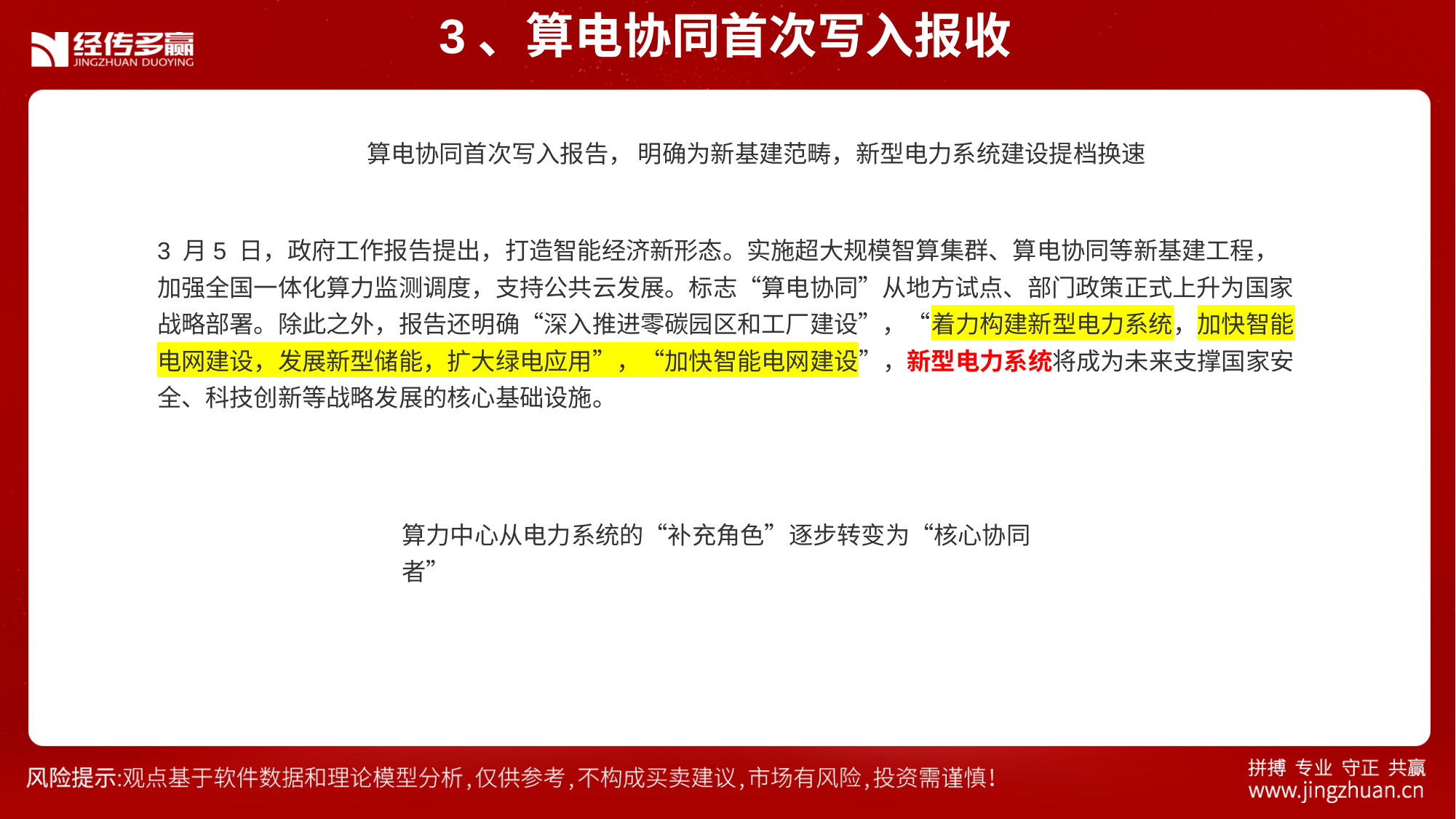

3、算电协同首次写入报收
算电协同首次写入报告， 明确为新基建范畴，新型电力系统建设提档换速
3 月5 日，政府工作报告提出，打造智能经济新形态。实施超大规模智算集群、算电协同等新基建工程，加强全国一体化算力监测调度，支持公共云发展。标志“算电协同”从地方试点、部门政策正式上升为国家战略部署。除此之外，报告还明确“深入推进零碳园区和工厂建设”，“着力构建新型电力系统，加快智能电网建设，发展新型储能，扩大绿电应用”，“加快智能电网建设”，新型电力系统将成为未来支撑国家安全、科技创新等战略发展的核心基础设施。
算力中心从电力系统的“补充角色”逐步转变为“核心协同者”